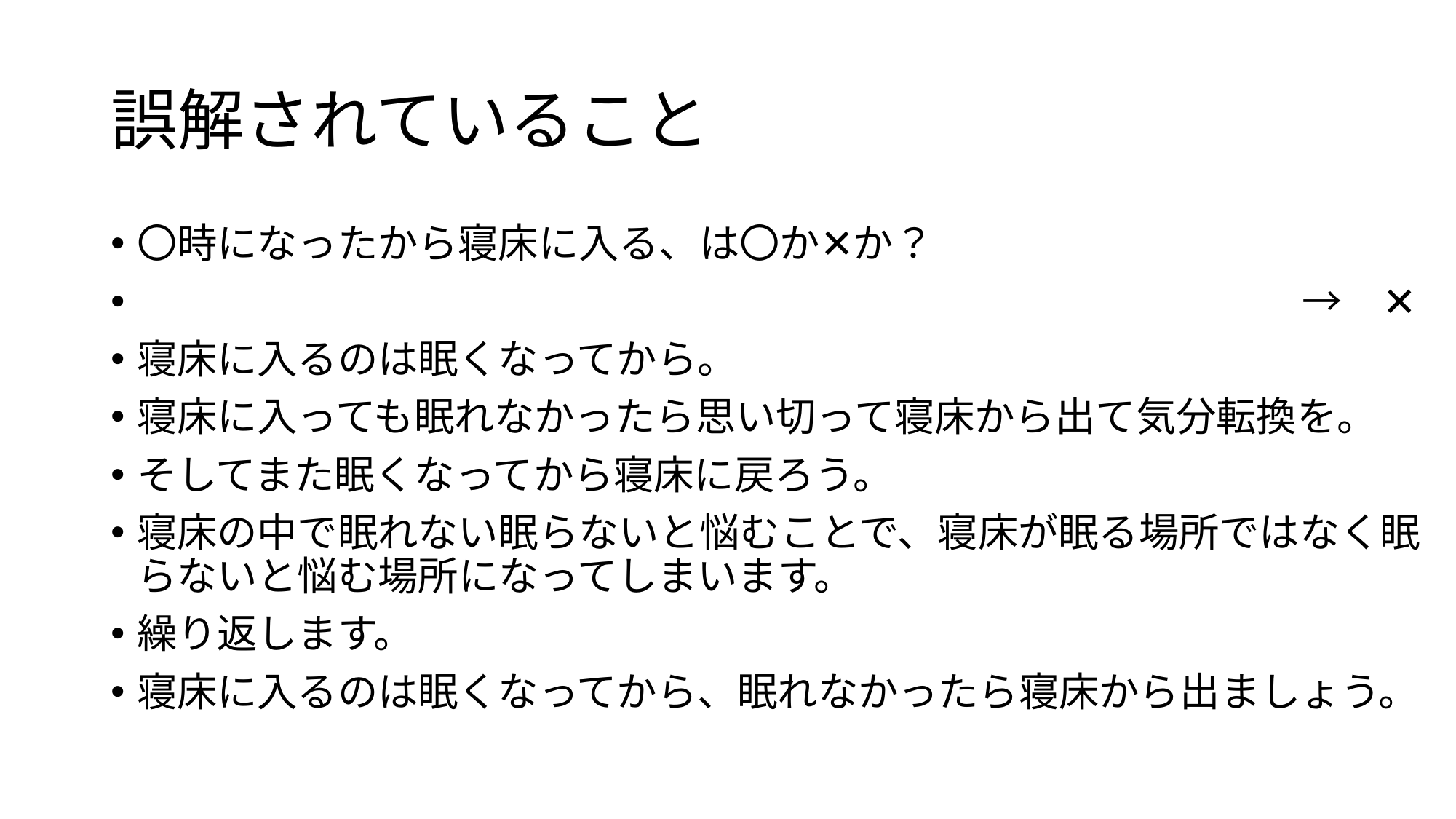

# 誤解されていること
〇時になったから寝床に入る、は〇か✕か？
　　　　　　　　　　　　　　　　　　　　　　　　　　　　　→　✕
寝床に入るのは眠くなってから。
寝床に入っても眠れなかったら思い切って寝床から出て気分転換を。
そしてまた眠くなってから寝床に戻ろう。
寝床の中で眠れない眠らないと悩むことで、寝床が眠る場所ではなく眠らないと悩む場所になってしまいます。
繰り返します。
寝床に入るのは眠くなってから、眠れなかったら寝床から出ましょう。